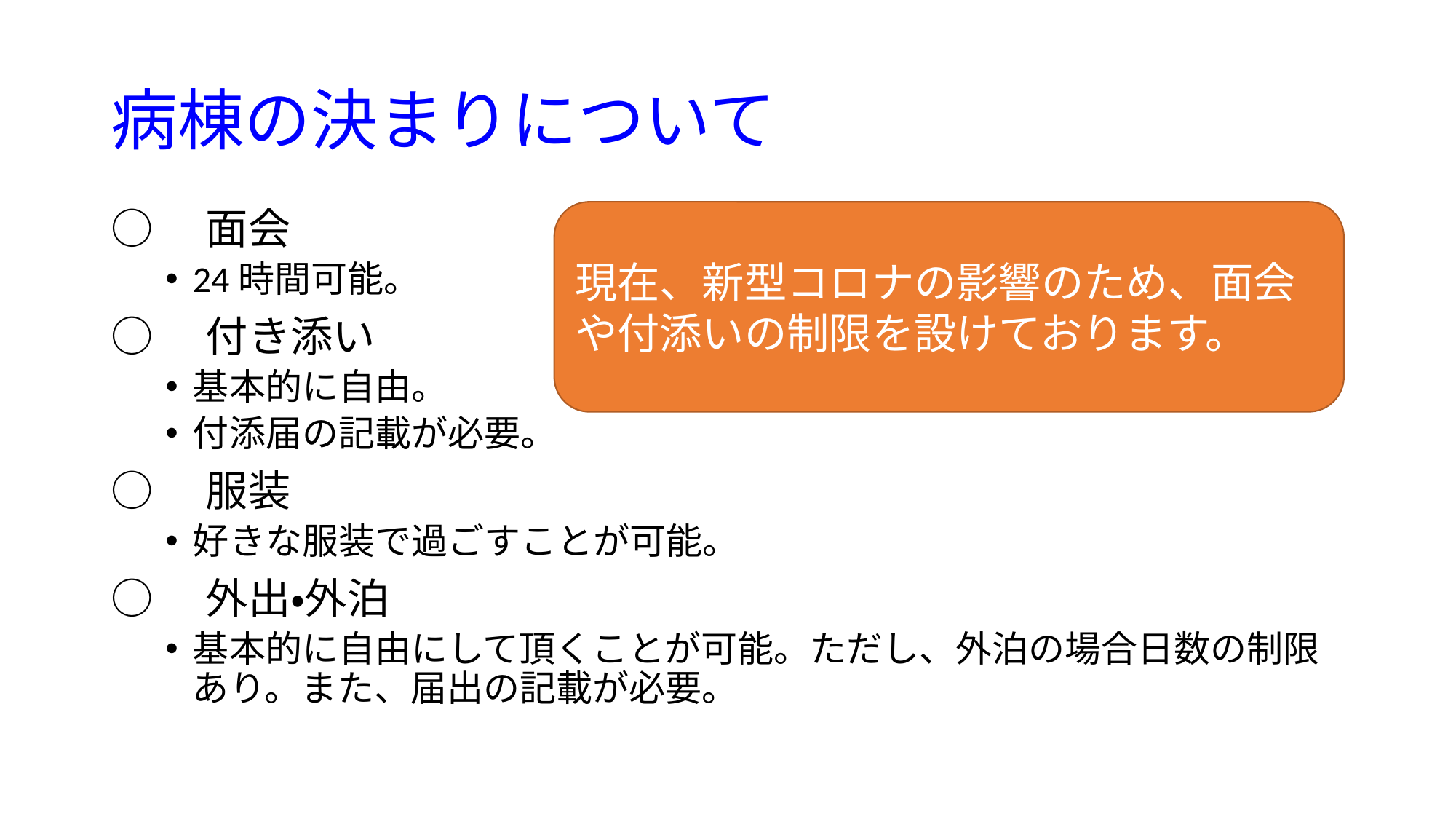

# 病棟の決まりについて
○　面会
24時間可能。
○　付き添い
基本的に自由。
付添届の記載が必要。
○　服装
好きな服装で過ごすことが可能。
○　外出・外泊
基本的に自由にして頂くことが可能。ただし、外泊の場合日数の制限あり。また、届出の記載が必要。
現在、新型コロナの影響のため、面会や付添いの制限を設けております。